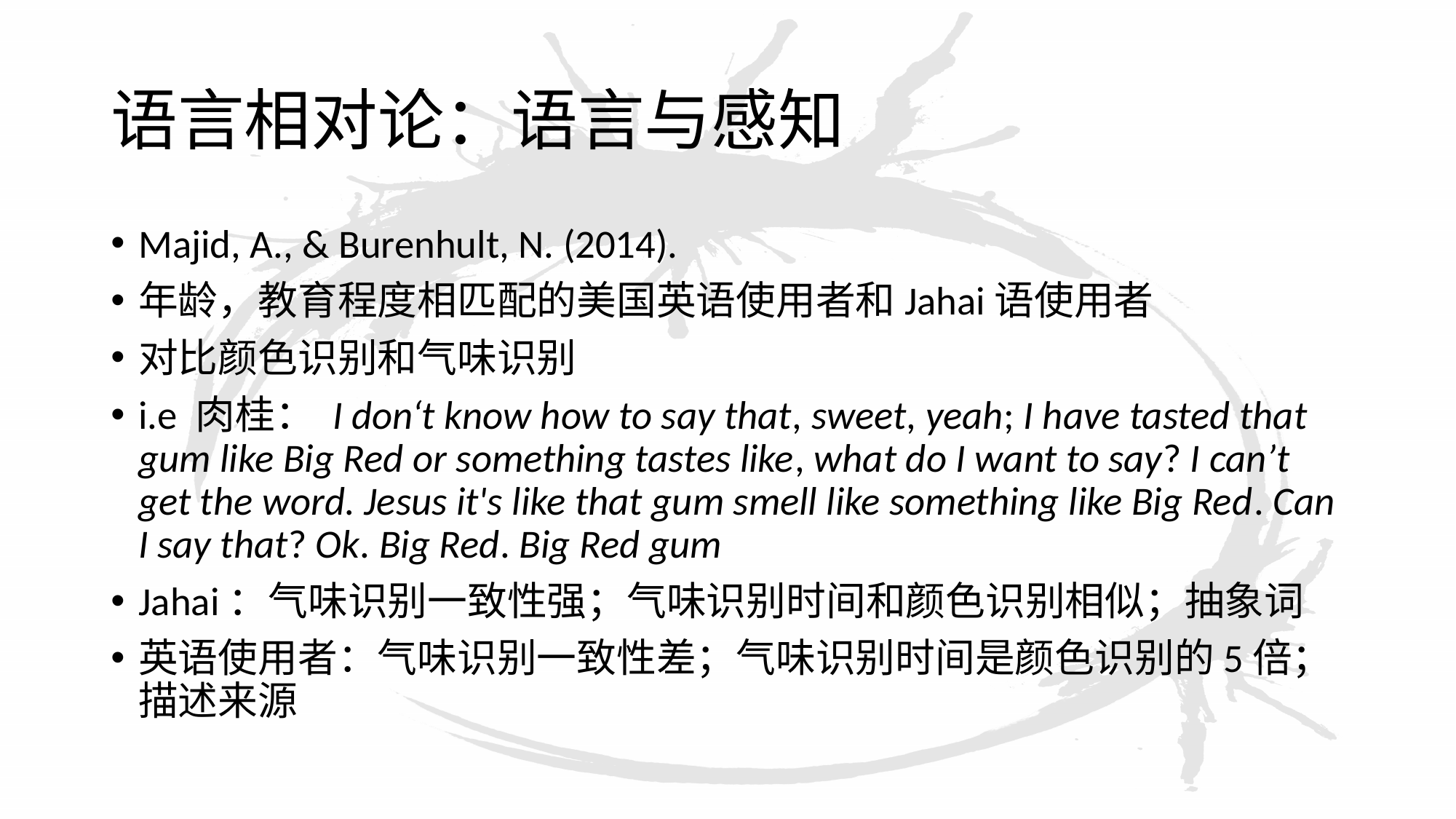

# 语言相对论：语言与感知
Majid, A., & Burenhult, N. (2014).
年龄，教育程度相匹配的美国英语使用者和Jahai语使用者
对比颜色识别和气味识别
i.e 肉桂： I don‘t know how to say that, sweet, yeah; I have tasted that gum like Big Red or something tastes like, what do I want to say? I can’t get the word. Jesus it's like that gum smell like something like Big Red. Can I say that? Ok. Big Red. Big Red gum
Jahai：气味识别一致性强；气味识别时间和颜色识别相似；抽象词
英语使用者：气味识别一致性差；气味识别时间是颜色识别的5倍；描述来源